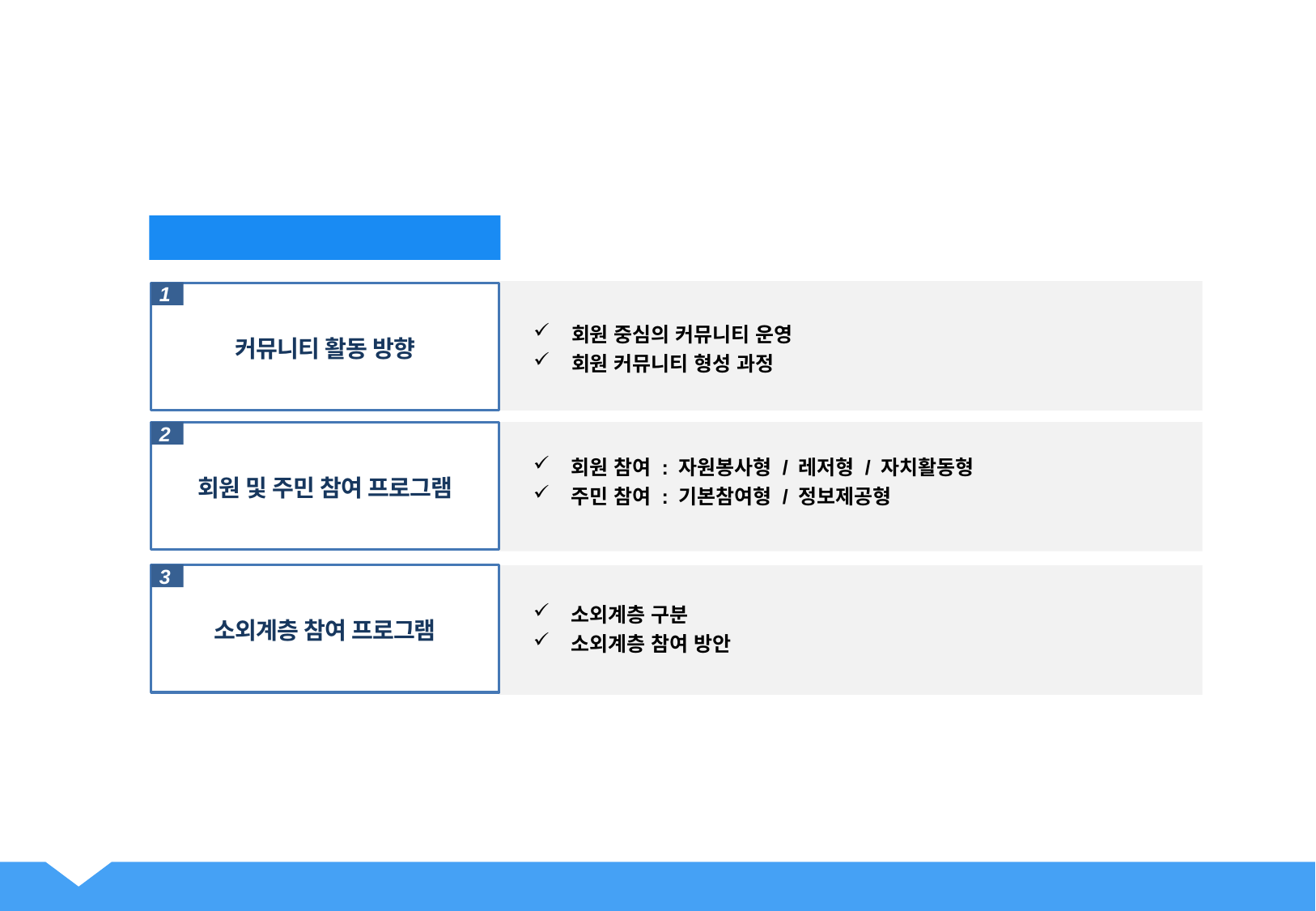

커뮤니티 활동
1
커뮤니티 활동 방향
회원 중심의 커뮤니티 운영
회원 커뮤니티 형성 과정
2
회원 및 주민 참여 프로그램
회원 참여 : 자원봉사형 / 레저형 / 자치활동형
주민 참여 : 기본참여형 / 정보제공형
3
소외계층 참여 프로그램
소외계층 구분
소외계층 참여 방안